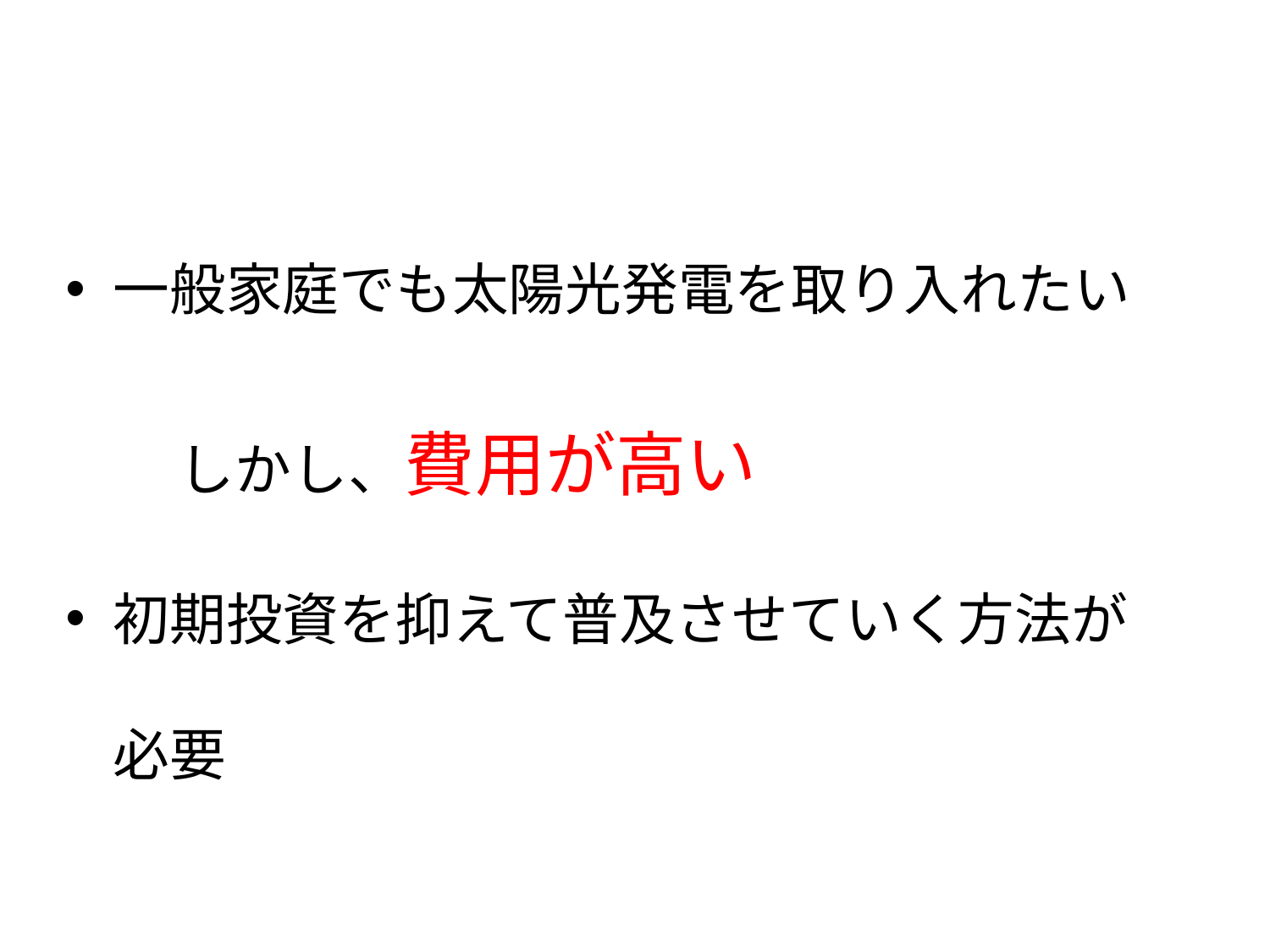

一般家庭でも太陽光発電を取り入れたい
　　しかし、費用が高い
初期投資を抑えて普及させていく方法が必要